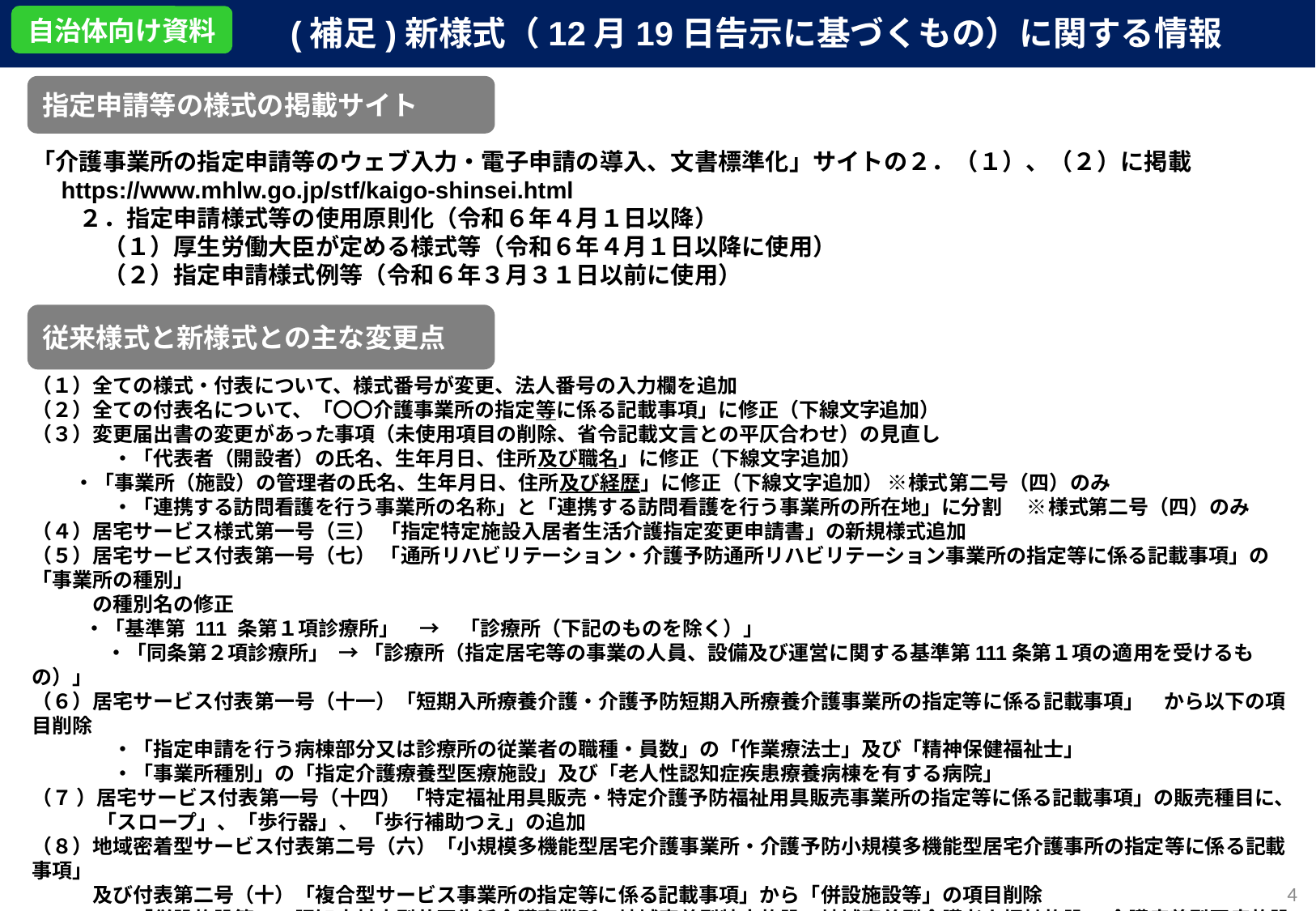

(補足)新様式（12月19日告示に基づくもの）に関する情報
自治体向け資料

「介護事業所の指定申請等のウェブ入力・電子申請の導入、文書標準化」サイトの２．（１）、（２）に掲載
　https://www.mhlw.go.jp/stf/kaigo-shinsei.html
　　２．指定申請様式等の使用原則化（令和６年４月１日以降）
　　　（１）厚生労働大臣が定める様式等（令和６年４月１日以降に使用）
　　　（２）指定申請様式例等（令和６年３月３１日以前に使用）

（１）全ての様式・付表について、様式番号が変更、法人番号の入力欄を追加
（２）全ての付表名について、「〇〇介護事業所の指定等に係る記載事項」に修正（下線文字追加）
（３）変更届出書の変更があった事項（未使用項目の削除、省令記載文言との平仄合わせ）の見直し
　　　　・「代表者（開設者）の氏名、生年月日、住所及び職名」に修正（下線文字追加）
        ・「事業所（施設）の管理者の氏名、生年月日、住所及び経歴」に修正（下線文字追加） ※様式第二号（四）のみ
　　　　・「連携する訪問看護を行う事業所の名称」と「連携する訪問看護を行う事業所の所在地」に分割　 ※様式第二号（四）のみ
（４）居宅サービス様式第一号（三） 「指定特定施設入居者生活介護指定変更申請書」の新規様式追加
（５）居宅サービス付表第一号（七） 「通所リハビリテーション・介護予防通所リハビリテーション事業所の指定等に係る記載事項」の「事業所の種別」
　　　の種別名の修正
      　・「基準第 111 条第１項診療所」　→　「診療所（下記のものを除く）」
 　　　 ・「同条第２項診療所」  → 「診療所（指定居宅等の事業の人員、設備及び運営に関する基準第111条第１項の適用を受けるもの）」
（６）居宅サービス付表第一号（十一）「短期入所療養介護・介護予防短期入所療養介護事業所の指定等に係る記載事項」　から以下の項目削除
　　　　・「指定申請を行う病棟部分又は診療所の従業者の職種・員数」の「作業療法士」及び「精神保健福祉士」
　　　　・「事業所種別」の「指定介護療養型医療施設」及び「老人性認知症疾患療養病棟を有する病院」
（７ ）居宅サービス付表第一号（十四） 「特定福祉用具販売・特定介護予防福祉用具販売事業所の指定等に係る記載事項」の販売種目に、
　　　 「スロープ」、「歩行器」、 「歩行補助つえ」の追加
（８）地域密着型サービス付表第二号（六）「小規模多機能型居宅介護事業所・介護予防小規模多機能型居宅介護事所の指定等に係る記載事項」
　　　及び付表第二号（十）「複合型サービス事業所の指定等に係る記載事項」から「併設施設等」の項目削除
　　　　・「併設施設等」：認知症対応型共同生活介護事業所、地域密着型特定施設、地域密着型介護老人福祉施設、 介護療養型医療施設、
　　　　　　　　　　　　　　　名称、事業所番号

指定申請等の様式の掲載サイト
従来様式と新様式との主な変更点
4